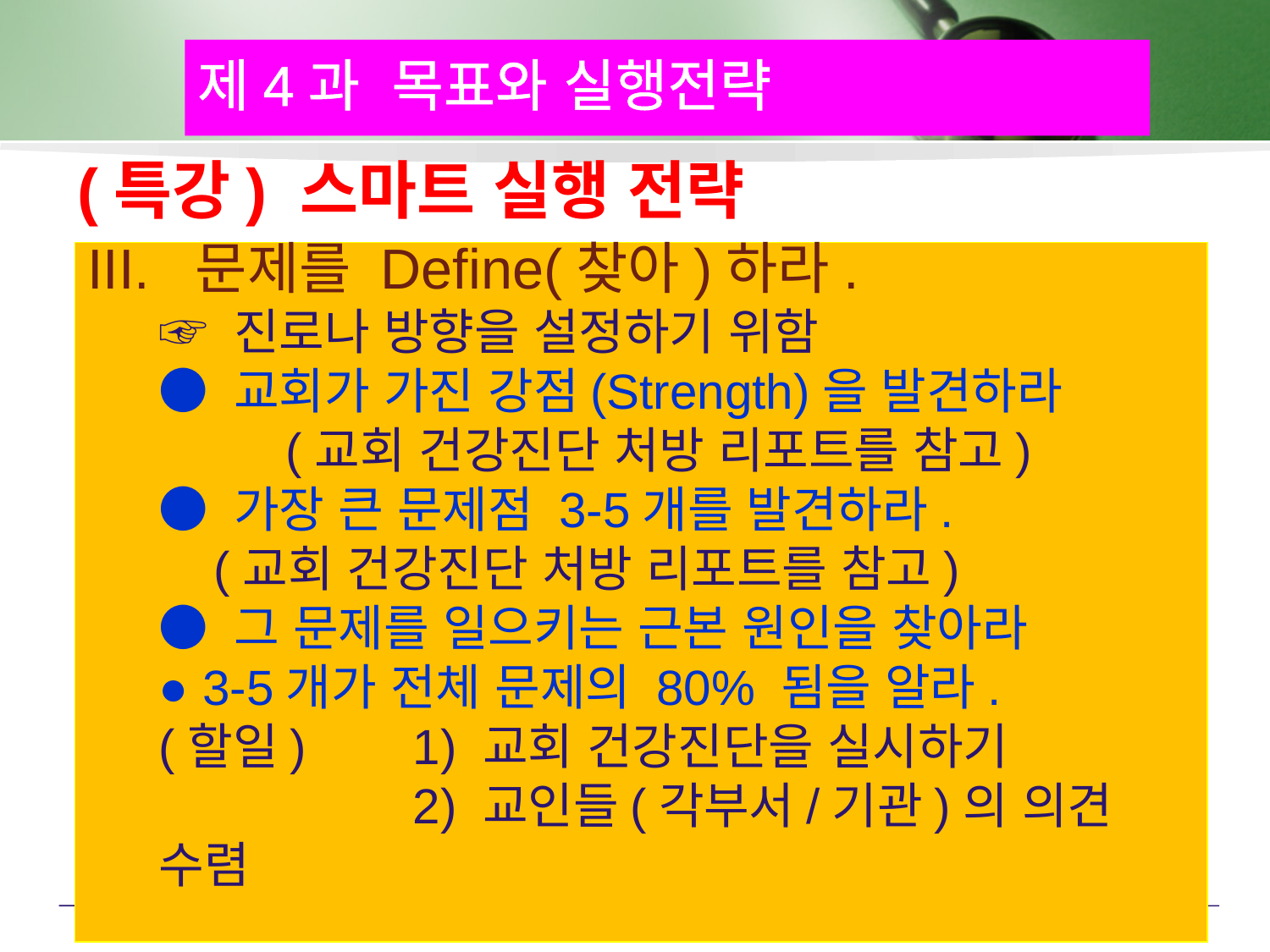

제4과  목표와 실행전략
# (특강) 스마트 실행 전략
III.  문제를 Define(찾아)하라.
	☞ 진로나 방향을 설정하기 위함
	● 교회가 가진 강점(Strength)을 발견하라
		(교회 건강진단 처방 리포트를 참고)
	● 가장 큰 문제점 3-5개를 발견하라.
	    (교회 건강진단 처방 리포트를 참고)
	● 그 문제를 일으키는 근본 원인을 찾아라
	● 3-5개가 전체 문제의 80% 됨을 알라.
	(할일) 	1) 교회 건강진단을 실시하기
			2) 교인들(각부서/기관)의 의견 수렴